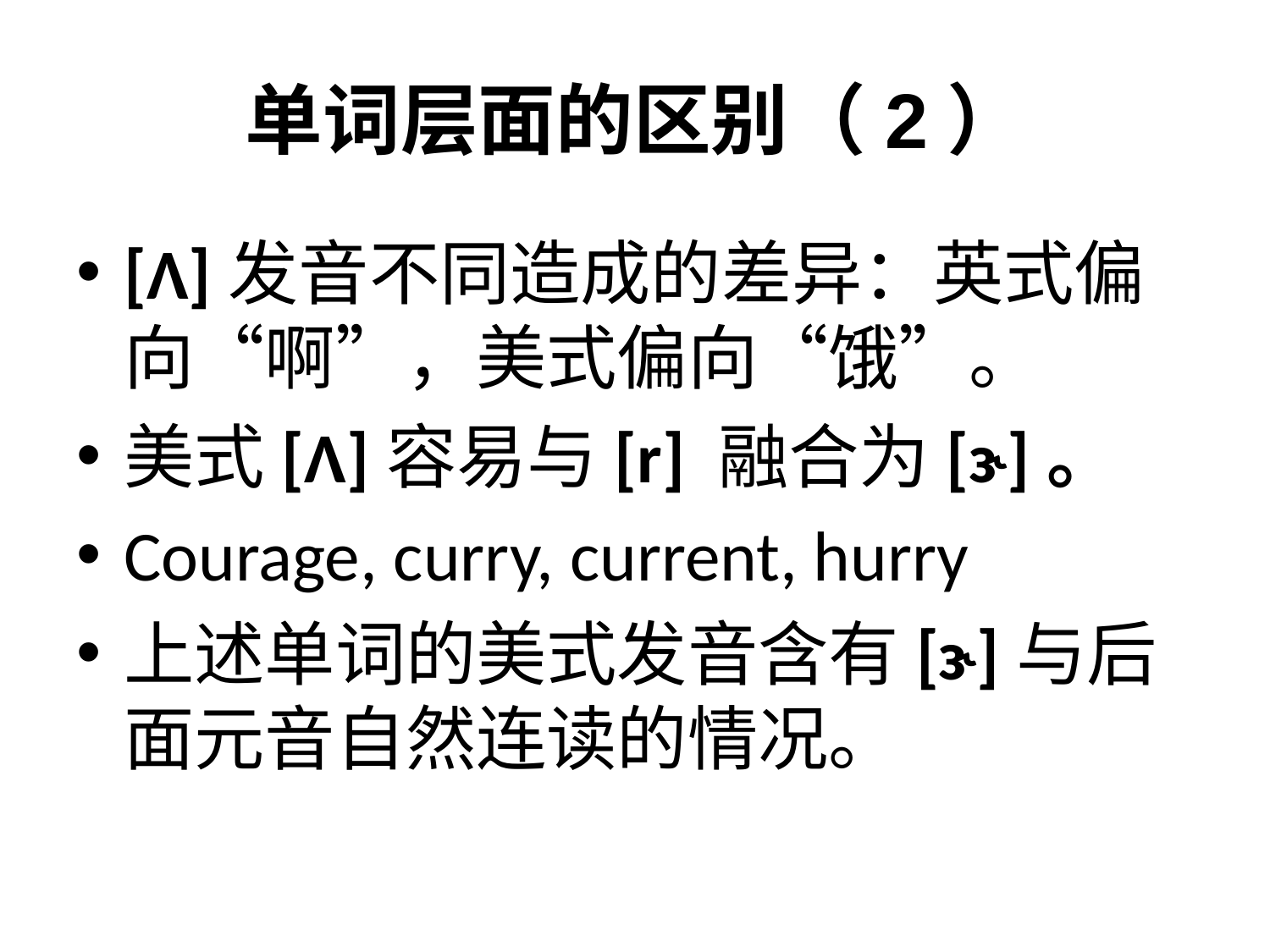

# 单词层面的区别（2）
[Λ]发音不同造成的差异：英式偏向“啊”，美式偏向“饿”。
美式[Λ]容易与[r] 融合为[ɝ]。
Courage, curry, current, hurry
上述单词的美式发音含有[ɝ]与后面元音自然连读的情况。